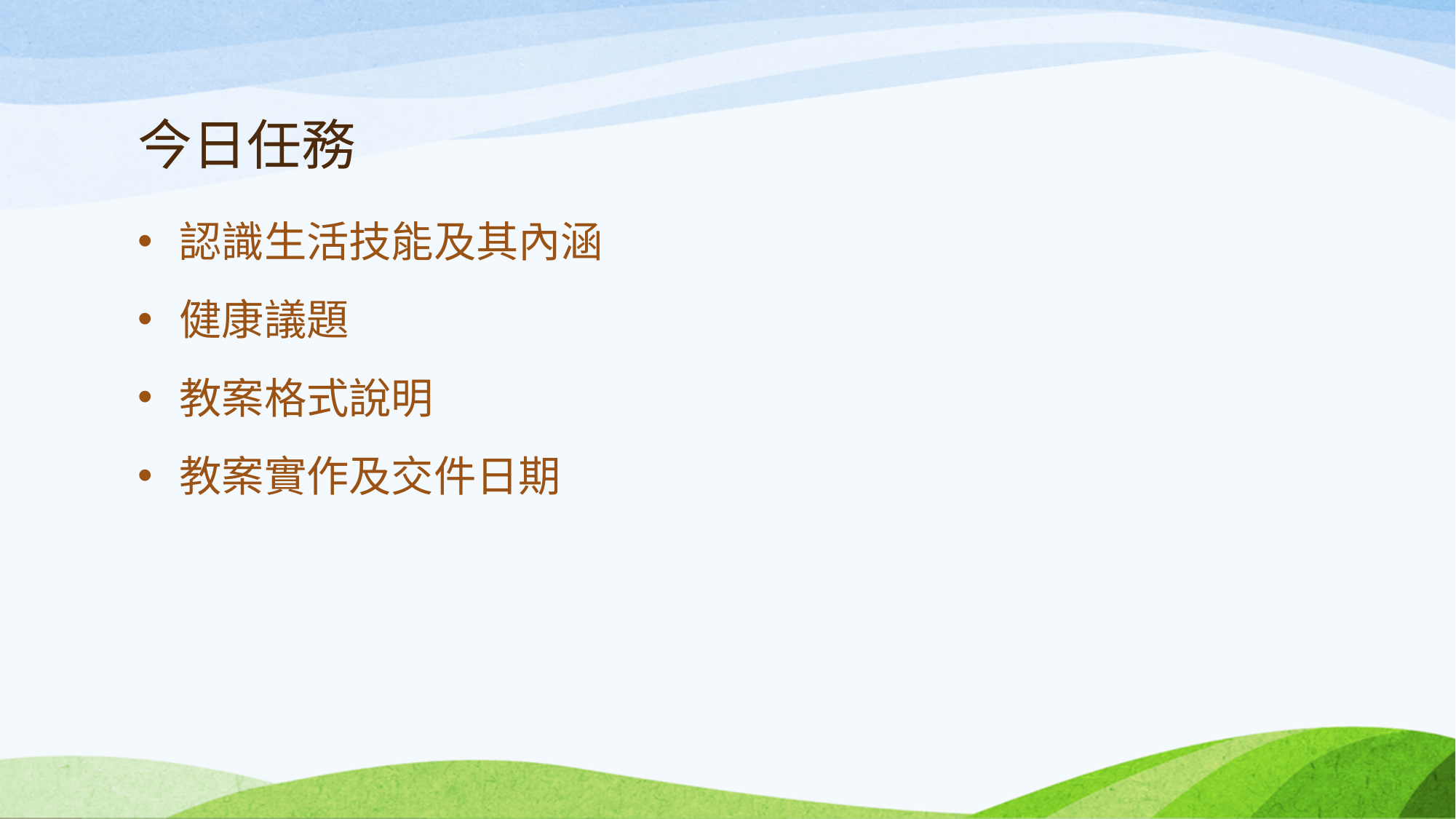

# 今日任務
認識生活技能及其內涵
健康議題
教案格式說明
教案實作及交件日期